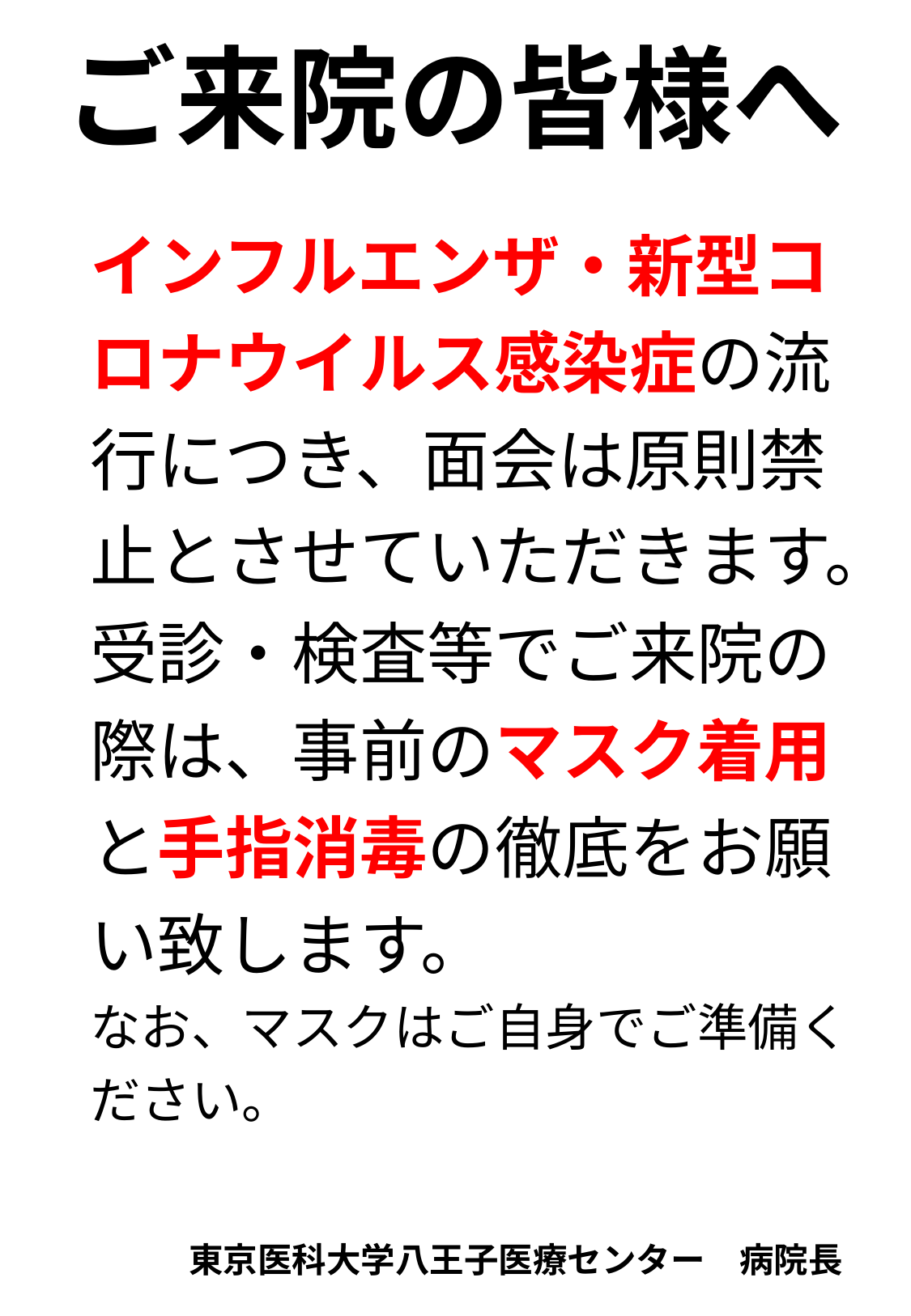

ご来院の皆様へ
インフルエンザ・新型コロナウイルス感染症の流行につき、面会は原則禁止とさせていただきます。
受診・検査等でご来院の際は、事前のマスク着用と手指消毒の徹底をお願い致します。
なお、マスクはご自身でご準備ください。
東京医科大学八王子医療センター　病院長